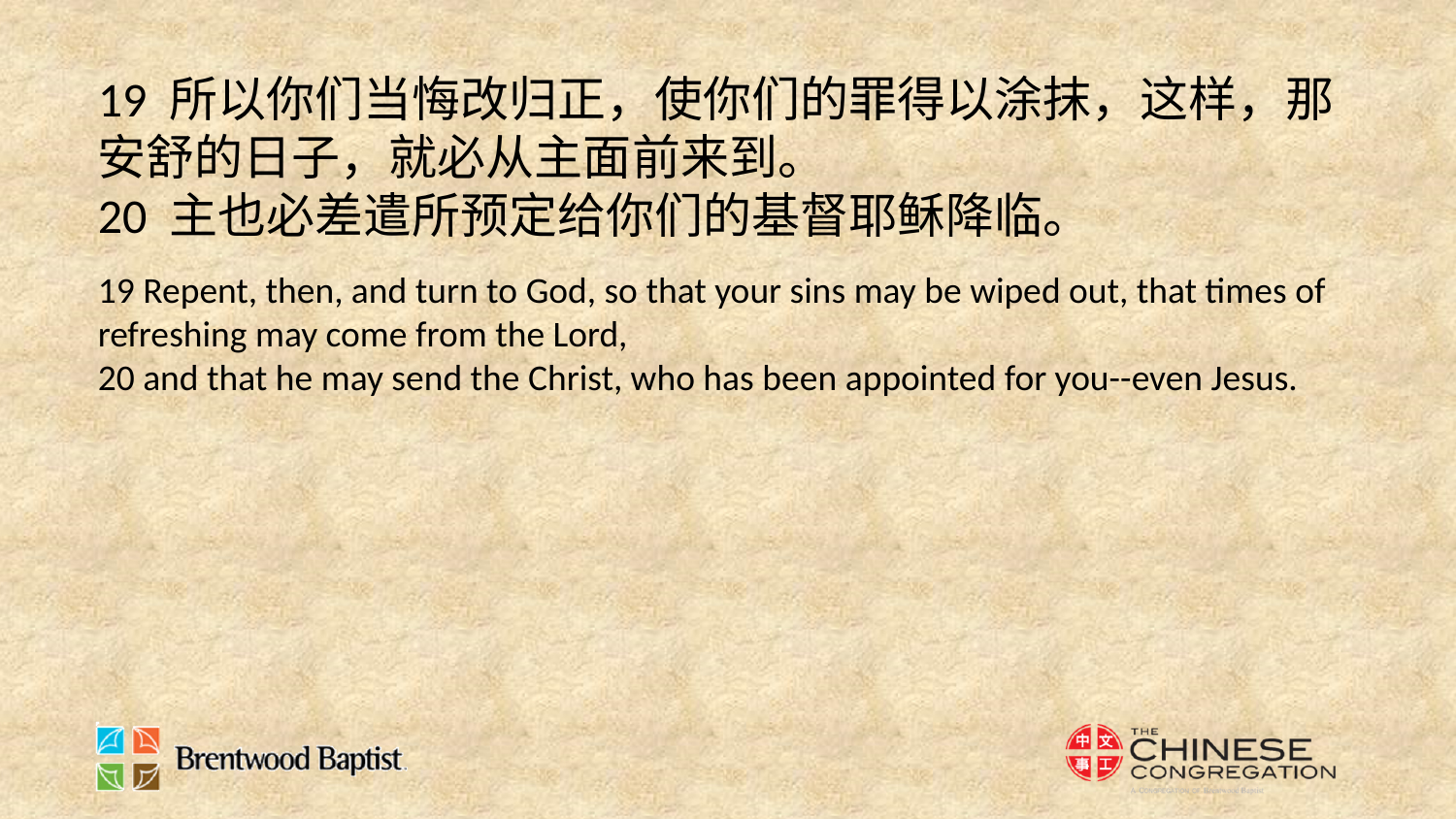

19 所以你们当悔改归正，使你们的罪得以涂抹，这样，那安舒的日子，就必从主面前来到。
20 主也必差遣所预定给你们的基督耶稣降临。

19 Repent, then, and turn to God, so that your sins may be wiped out, that times of refreshing may come from the Lord,
20 and that he may send the Christ, who has been appointed for you--even Jesus.